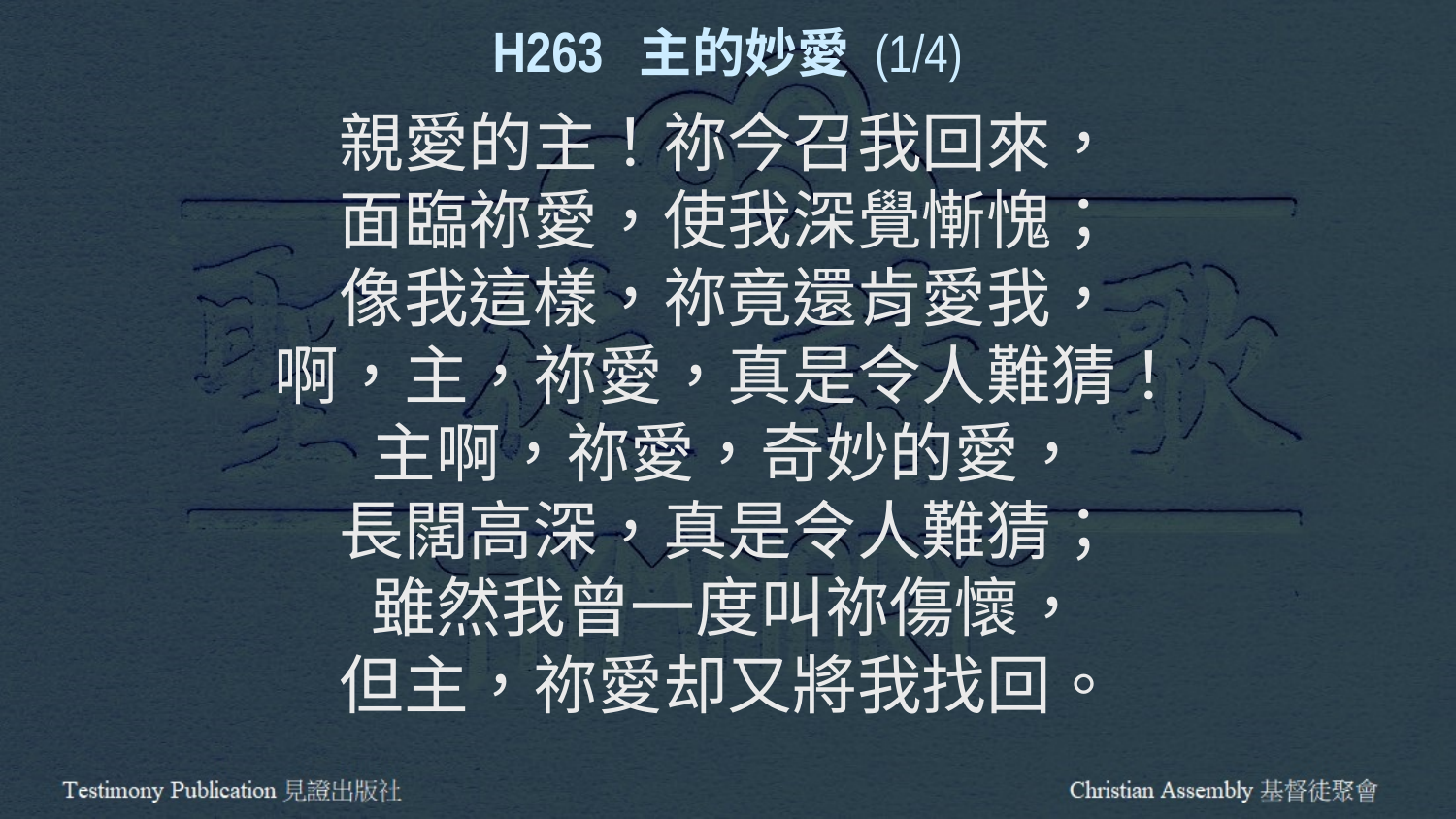

H263  主的妙愛 (1/4)
親愛的主！祢今召我回來，
面臨祢愛，使我深覺慚愧；
像我這樣，祢竟還肯愛我，
啊，主，祢愛，真是令人難猜！
主啊，祢愛，奇妙的愛，
長闊高深，真是令人難猜；
雖然我曾一度叫祢傷懷，
但主，祢愛却又將我找回。